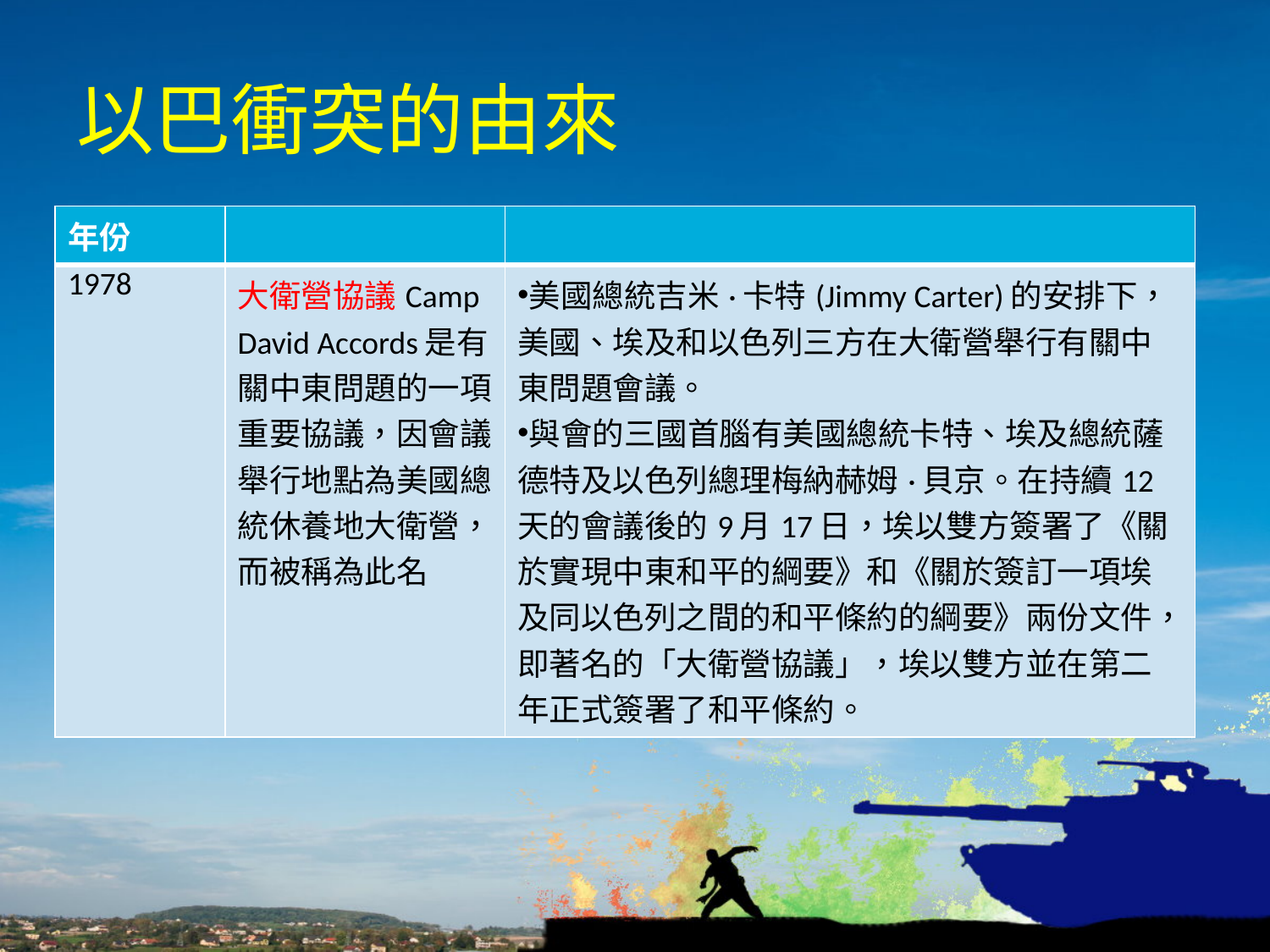

# 以巴衝突的由來
| 年份 |  |  |
| --- | --- | --- |
| 1978 | 大衛營協議Camp David Accords是有關中東問題的一項重要協議，因會議舉行地點為美國總統休養地大衛營，而被稱為此名 | 美國總統吉米·卡特(Jimmy Carter)的安排下，美國、埃及和以色列三方在大衛營舉行有關中東問題會議。 與會的三國首腦有美國總統卡特、埃及總統薩德特及以色列總理梅納赫姆·貝京。在持續12天的會議後的9月17日，埃以雙方簽署了《關於實現中東和平的綱要》和《關於簽訂一項埃及同以色列之間的和平條約的綱要》兩份文件，即著名的「大衛營協議」，埃以雙方並在第二年正式簽署了和平條約。 |